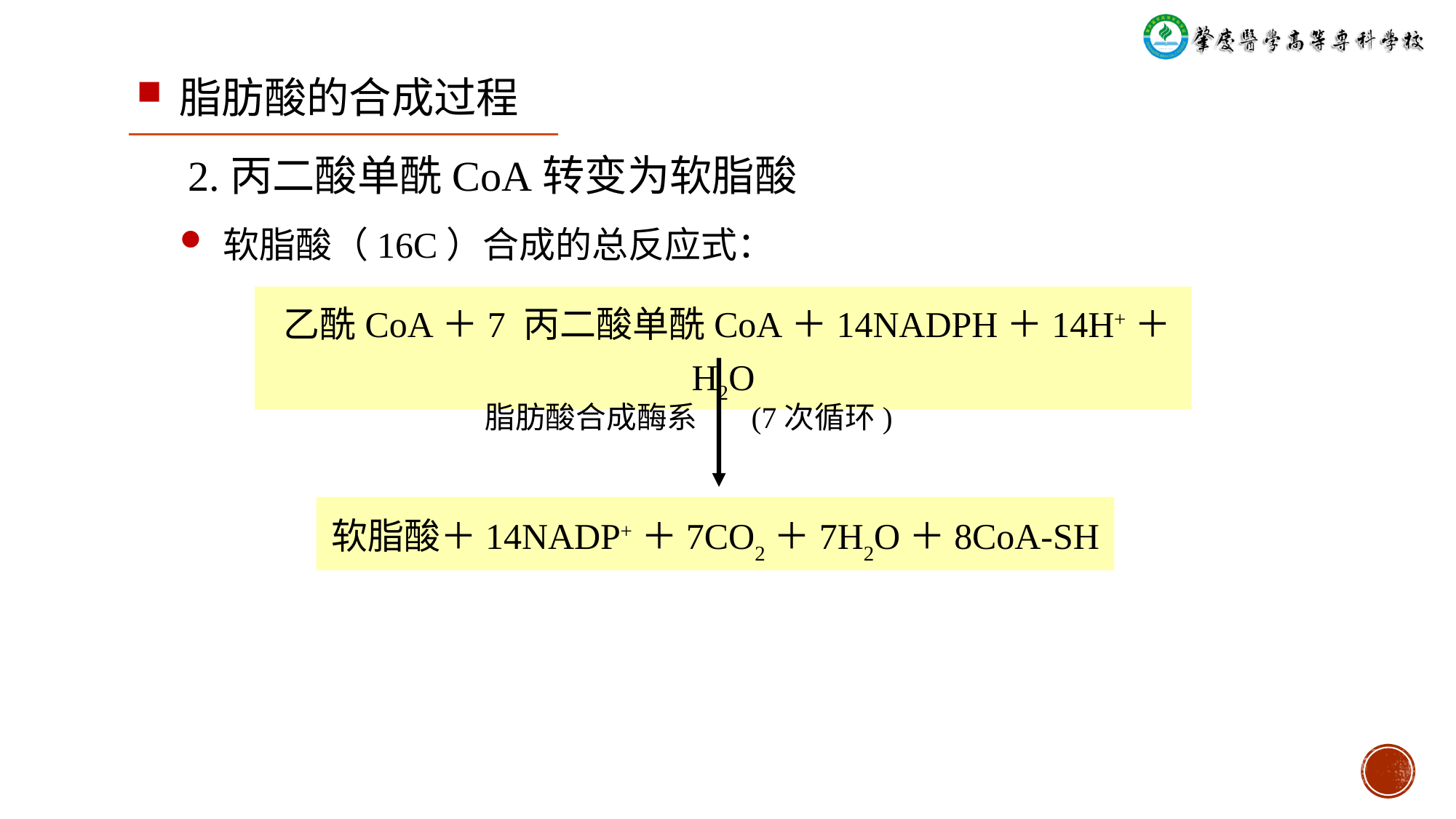

脂肪酸的合成过程
2.丙二酸单酰CoA转变为软脂酸
软脂酸（16C）合成的总反应式：
 乙酰CoA＋7 丙二酸单酰CoA＋14NADPH＋14H+＋H2O

脂肪酸合成酶系
(7次循环)
软脂酸＋14NADP+＋7CO2＋7H2O＋8CoA-SH